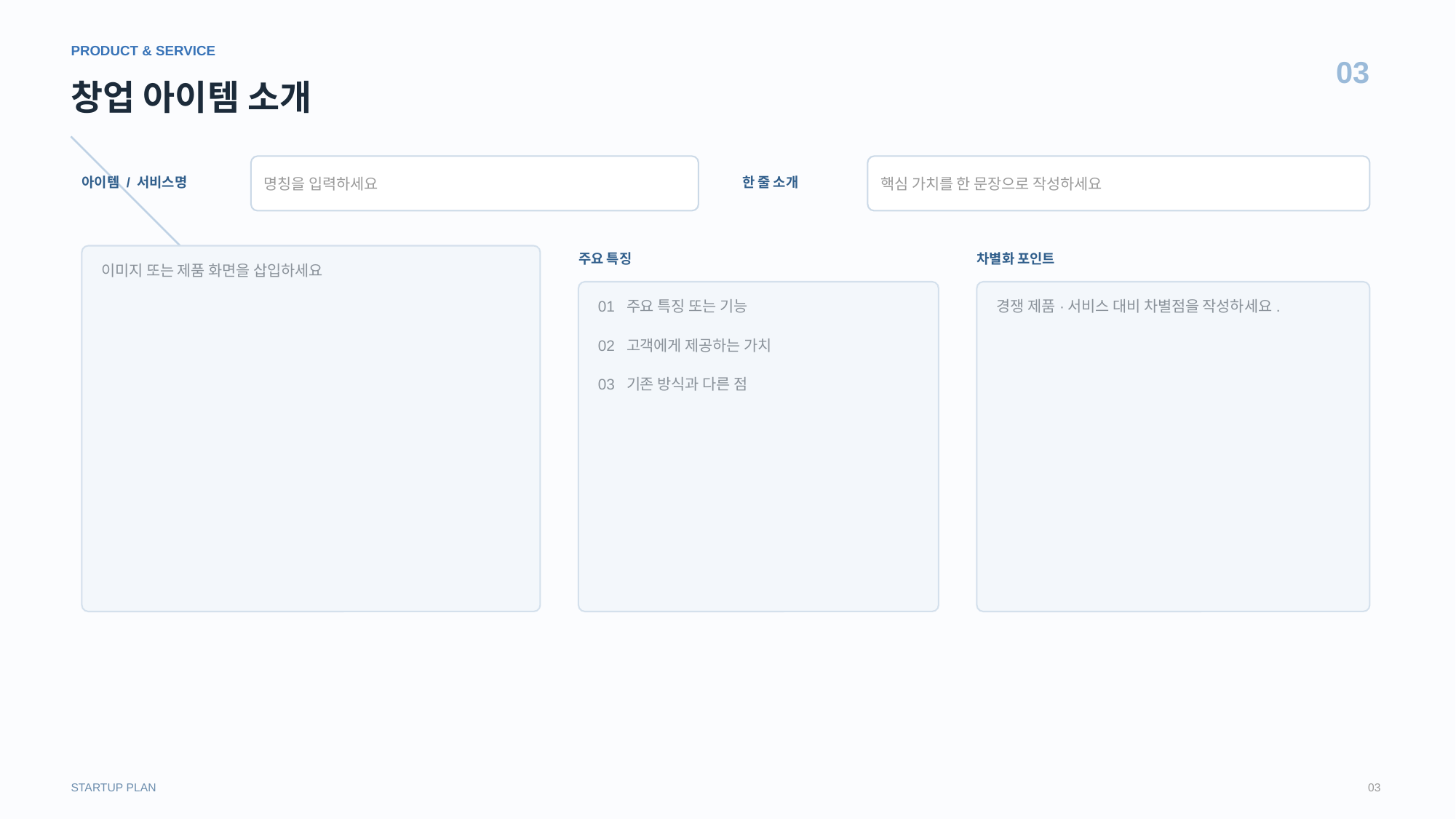

PRODUCT & SERVICE
03
창업 아이템 소개

명칭을 입력하세요
핵심 가치를 한 문장으로 작성하세요
아이템 / 서비스명
한 줄 소개

주요 특징
차별화 포인트
이미지 또는 제품 화면을 삽입하세요

01  주요 특징 또는 기능

02  고객에게 제공하는 가치

03  기존 방식과 다른 점
경쟁 제품·서비스 대비 차별점을 작성하세요.
STARTUP PLAN
03